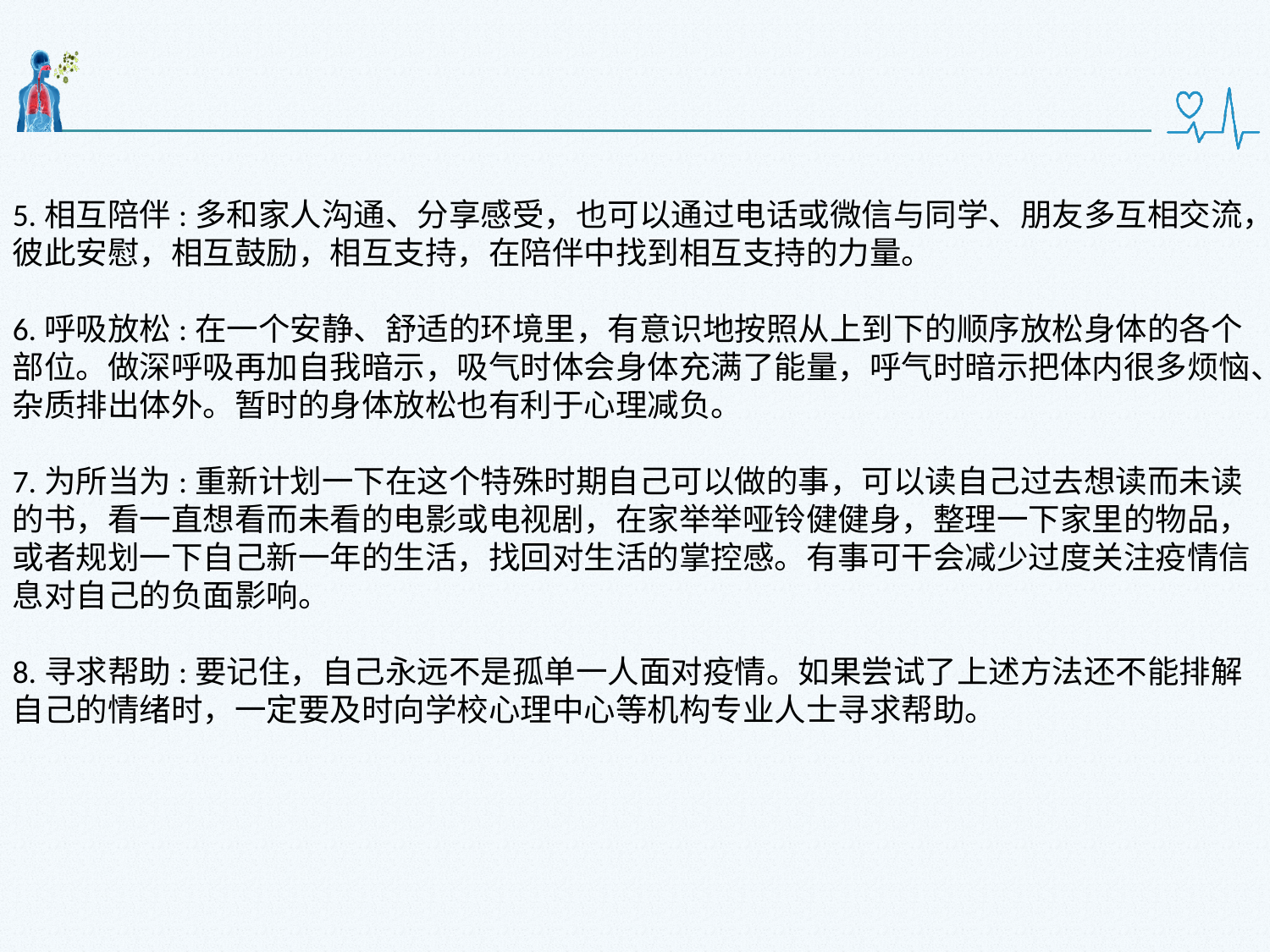

5.相互陪伴:多和家人沟通、分享感受，也可以通过电话或微信与同学、朋友多互相交流，彼此安慰，相互鼓励，相互支持，在陪伴中找到相互支持的力量。
6.呼吸放松:在一个安静、舒适的环境里，有意识地按照从上到下的顺序放松身体的各个部位。做深呼吸再加自我暗示，吸气时体会身体充满了能量，呼气时暗示把体内很多烦恼、杂质排出体外。暂时的身体放松也有利于心理减负。
7.为所当为:重新计划一下在这个特殊时期自己可以做的事，可以读自己过去想读而未读的书，看一直想看而未看的电影或电视剧，在家举举哑铃健健身，整理一下家里的物品，或者规划一下自己新一年的生活，找回对生活的掌控感。有事可干会减少过度关注疫情信息对自己的负面影响。
8.寻求帮助:要记住，自己永远不是孤单一人面对疫情。如果尝试了上述方法还不能排解自己的情绪时，一定要及时向学校心理中心等机构专业人士寻求帮助。